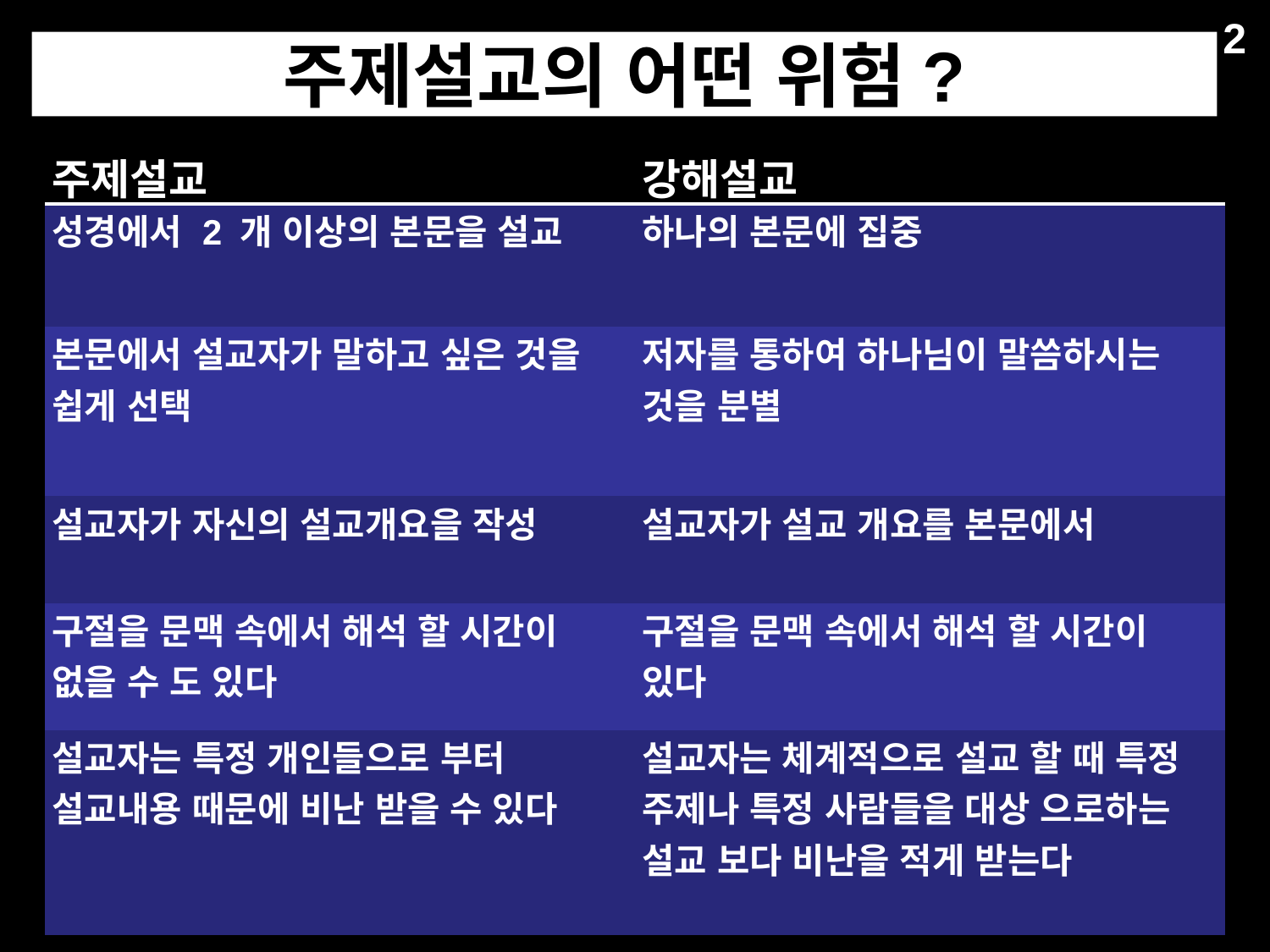

2
# 주제설교의 어떤 위험?
| 주제설교 | 강해설교 |
| --- | --- |
| 성경에서 2 개 이상의 본문을 설교 | 하나의 본문에 집중 |
| 본문에서 설교자가 말하고 싶은 것을 쉽게 선택 | 저자를 통하여 하나님이 말씀하시는 것을 분별 |
| 설교자가 자신의 설교개요을 작성 | 설교자가 설교 개요를 본문에서 |
| 구절을 문맥 속에서 해석 할 시간이 없을 수 도 있다 | 구절을 문맥 속에서 해석 할 시간이 있다 |
| 설교자는 특정 개인들으로 부터 설교내용 때문에 비난 받을 수 있다 | 설교자는 체계적으로 설교 할 때 특정 주제나 특정 사람들을 대상 으로하는 설교 보다 비난을 적게 받는다 |